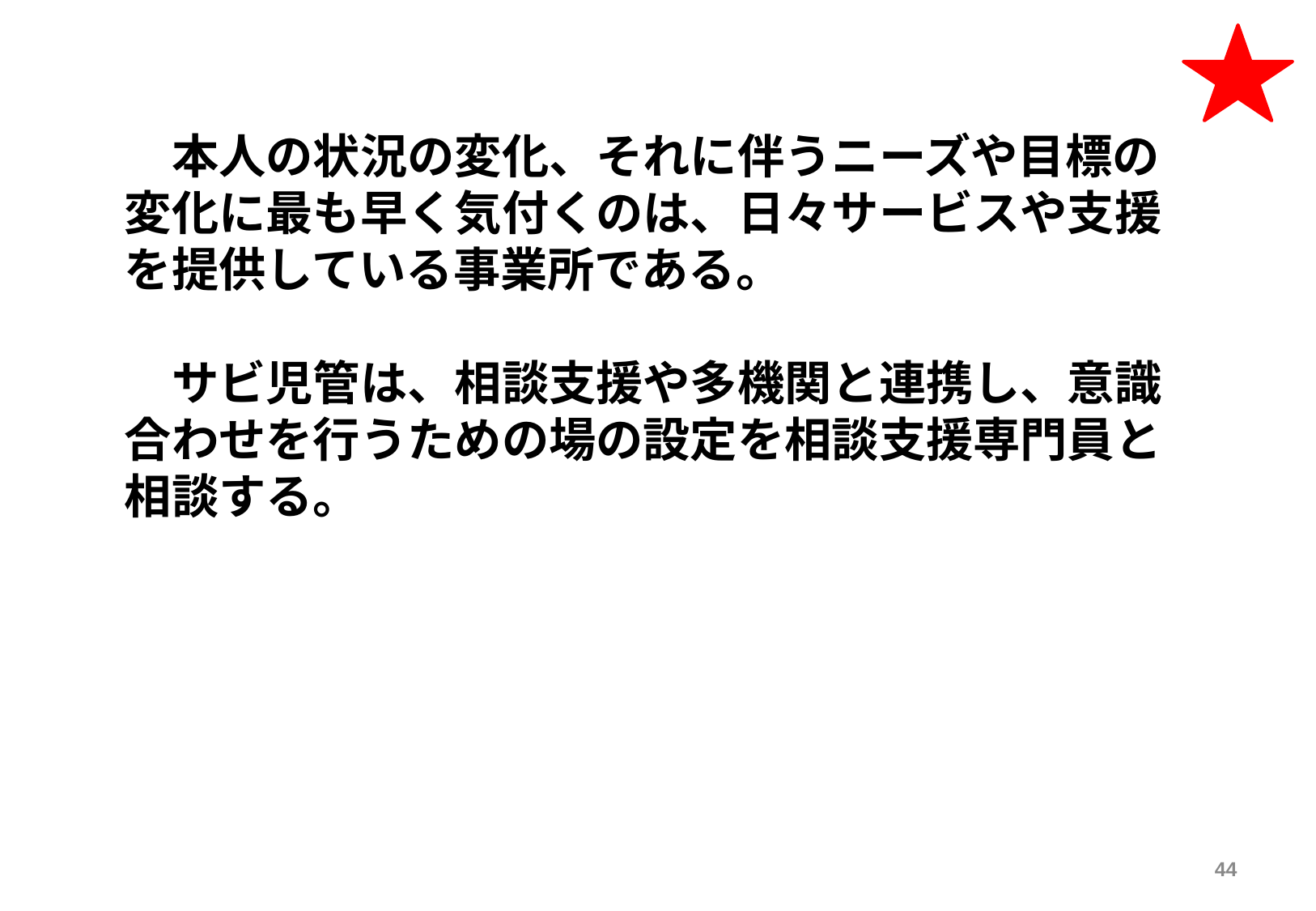

本人の状況の変化、それに伴うニーズや目標の変化に最も早く気付くのは、日々サービスや支援を提供している事業所である。

　サビ児管は、相談支援や多機関と連携し、意識合わせを行うための場の設定を相談支援専門員と相談する。
44